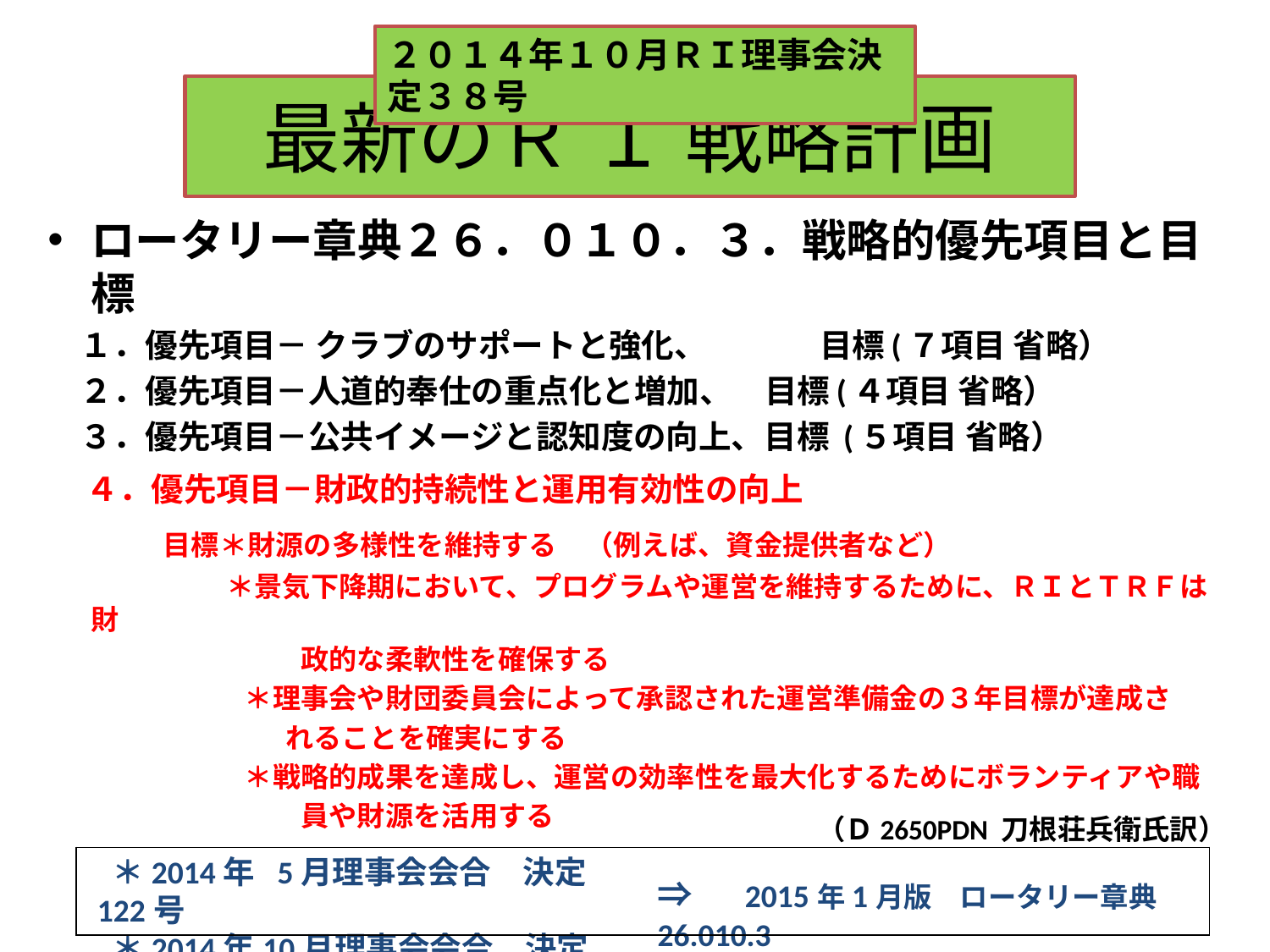

２０１４年１０月ＲＩ理事会決定３８号
# 最新のＲ Ｉ 戦略計画
ロータリー章典２６．０１０．３．戦略的優先項目と目標
　１．優先項目－ クラブのサポートと強化、　　  　目標(７項目 省略）
　２．優先項目－人道的奉仕の重点化と増加、　目標(４項目 省略）
　３．優先項目－公共イメージと認知度の向上、目標 (５項目 省略）
　４．優先項目－財政的持続性と運用有効性の向上
　　　目標＊財源の多様性を維持する　（例えば、資金提供者など）
　　　　　      ＊景気下降期において、プログラムや運営を維持するために、ＲＩとＴＲＦは財
　　　　　　　　　政的な柔軟性を確保する
　　　　　　　＊理事会や財団委員会によって承認された運営準備金の３年目標が達成さ
　　　　　　　　  れることを確実にする
　　　　　　　＊戦略的成果を達成し、運営の効率性を最大化するためにボランティアや職
　　　　　　　　　員や財源を活用する

（Ｄ2650PDN 刀根荘兵衛氏訳）
 ＊2014年  5月理事会会合　決定122号
 ＊2014年10月理事会会合　決定  38号

|  |
| --- |
⇒　2015年1月版　ロータリー章典26.010.3